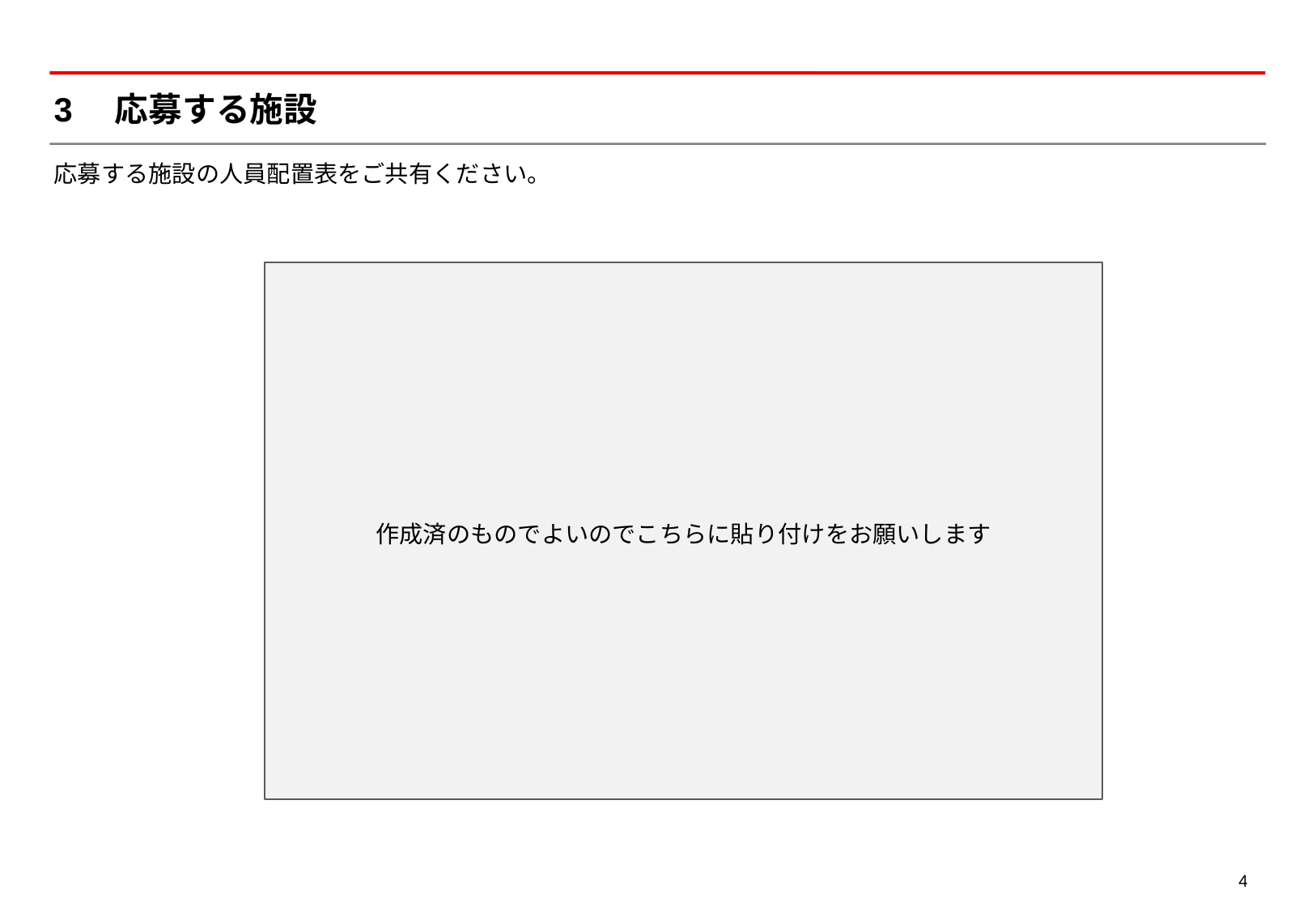

# 3　応募する施設
応募する施設の人員配置表をご共有ください。
作成済のものでよいのでこちらに貼り付けをお願いします